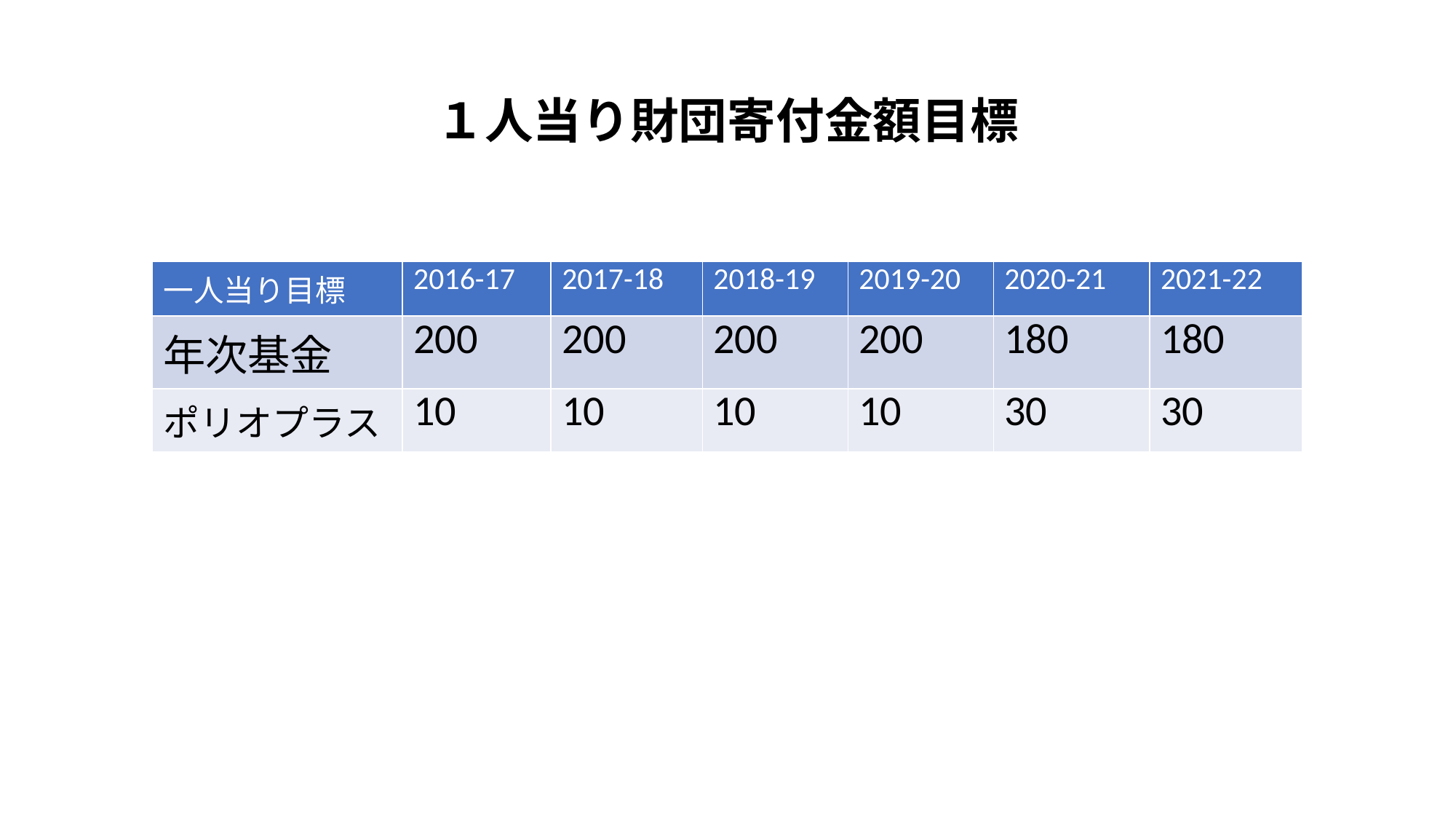

# １人当り財団寄付金額目標
| 一人当り目標 | 2016-17 | 2017-18 | 2018-19 | 2019-20 | 2020-21 | 2021-22 |
| --- | --- | --- | --- | --- | --- | --- |
| 年次基金 | 200 | 200 | 200 | 200 | 180 | 180 |
| ポリオプラス | 10 | 10 | 10 | 10 | 30 | 30 |